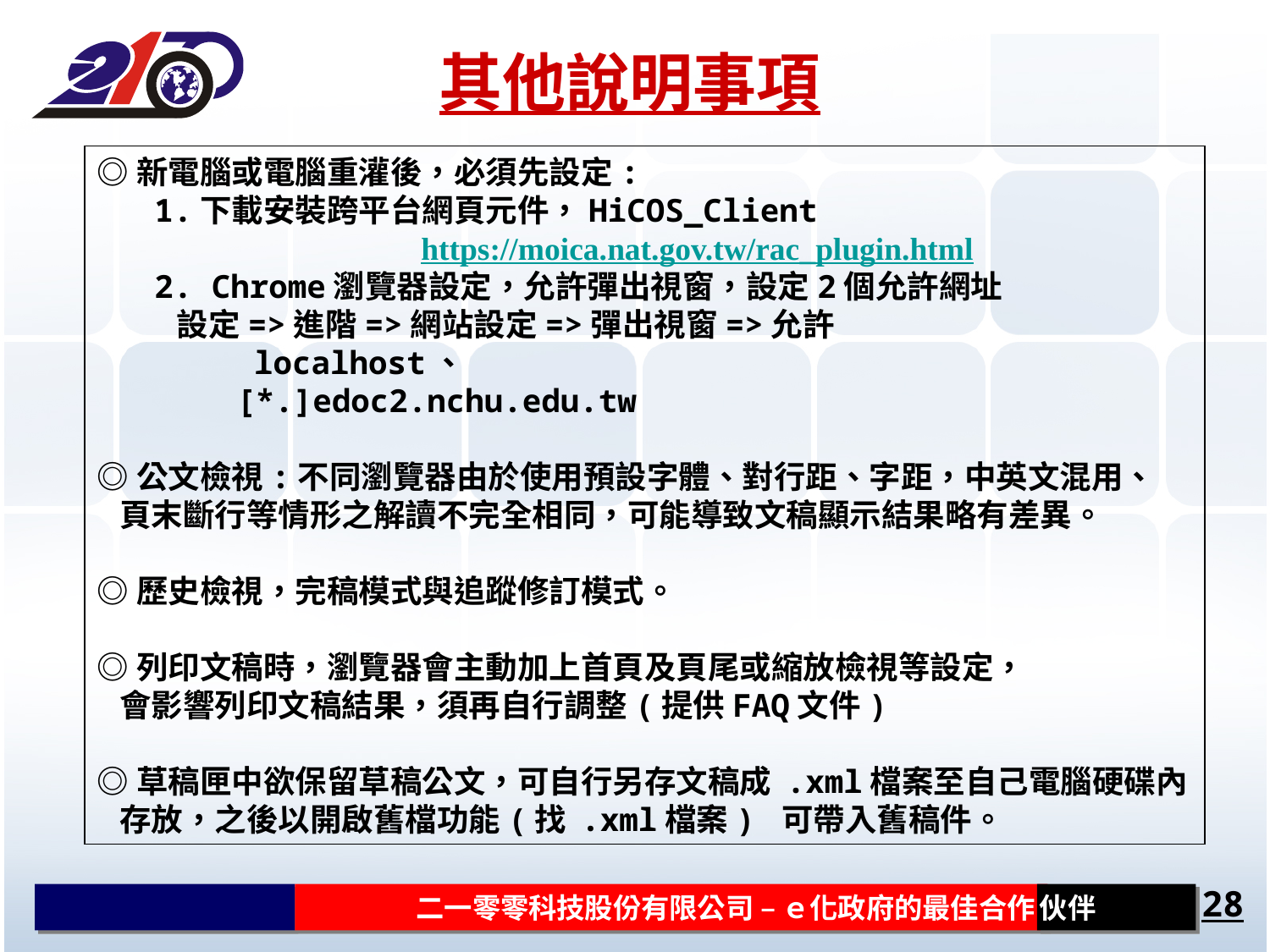

其他說明事項
◎新電腦或電腦重灌後，必須先設定:
   1.下載安裝跨平台網頁元件，HiCOS_Client
                 https://moica.nat.gov.tw/rac_plugin.html
   2. Chrome瀏覽器設定，允許彈出視窗，設定2個允許網址
          設定=>進階=>網站設定=>彈出視窗=>允許
  　　　　localhost、
    　　　[*.]edoc2.nchu.edu.tw

◎公文檢視:不同瀏覽器由於使用預設字體、對行距、字距，中英文混用、
  頁末斷行等情形之解讀不完全相同，可能導致文稿顯示結果略有差異。

◎歷史檢視，完稿模式與追蹤修訂模式。

◎列印文稿時，瀏覽器會主動加上首頁及頁尾或縮放檢視等設定，
  會影響列印文稿結果，須再自行調整(提供FAQ文件)

◎草稿匣中欲保留草稿公文，可自行另存文稿成 .xml檔案至自己電腦硬碟內
  存放，之後以開啟舊檔功能(找 .xml檔案) 可帶入舊稿件。